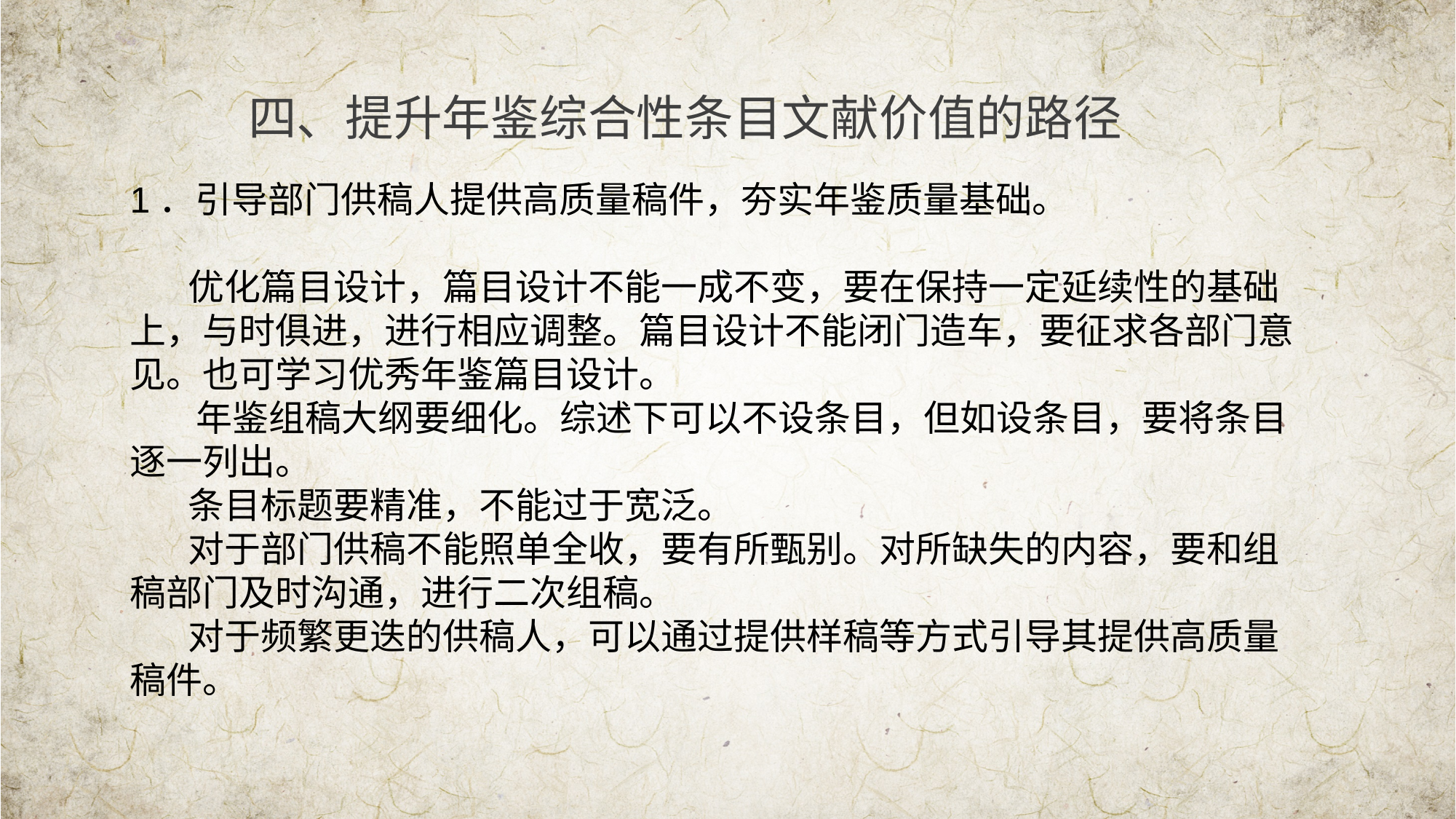

四、提升年鉴综合性条目文献价值的路径
1．引导部门供稿人提供高质量稿件，夯实年鉴质量基础。

      优化篇目设计，篇目设计不能一成不变，要在保持一定延续性的基础上，与时俱进，进行相应调整。篇目设计不能闭门造车，要征求各部门意见。也可学习优秀年鉴篇目设计。
       年鉴组稿大纲要细化。综述下可以不设条目，但如设条目，要将条目逐一列出。
      条目标题要精准，不能过于宽泛。
      对于部门供稿不能照单全收，要有所甄别。对所缺失的内容，要和组稿部门及时沟通，进行二次组稿。
      对于频繁更迭的供稿人，可以通过提供样稿等方式引导其提供高质量稿件。